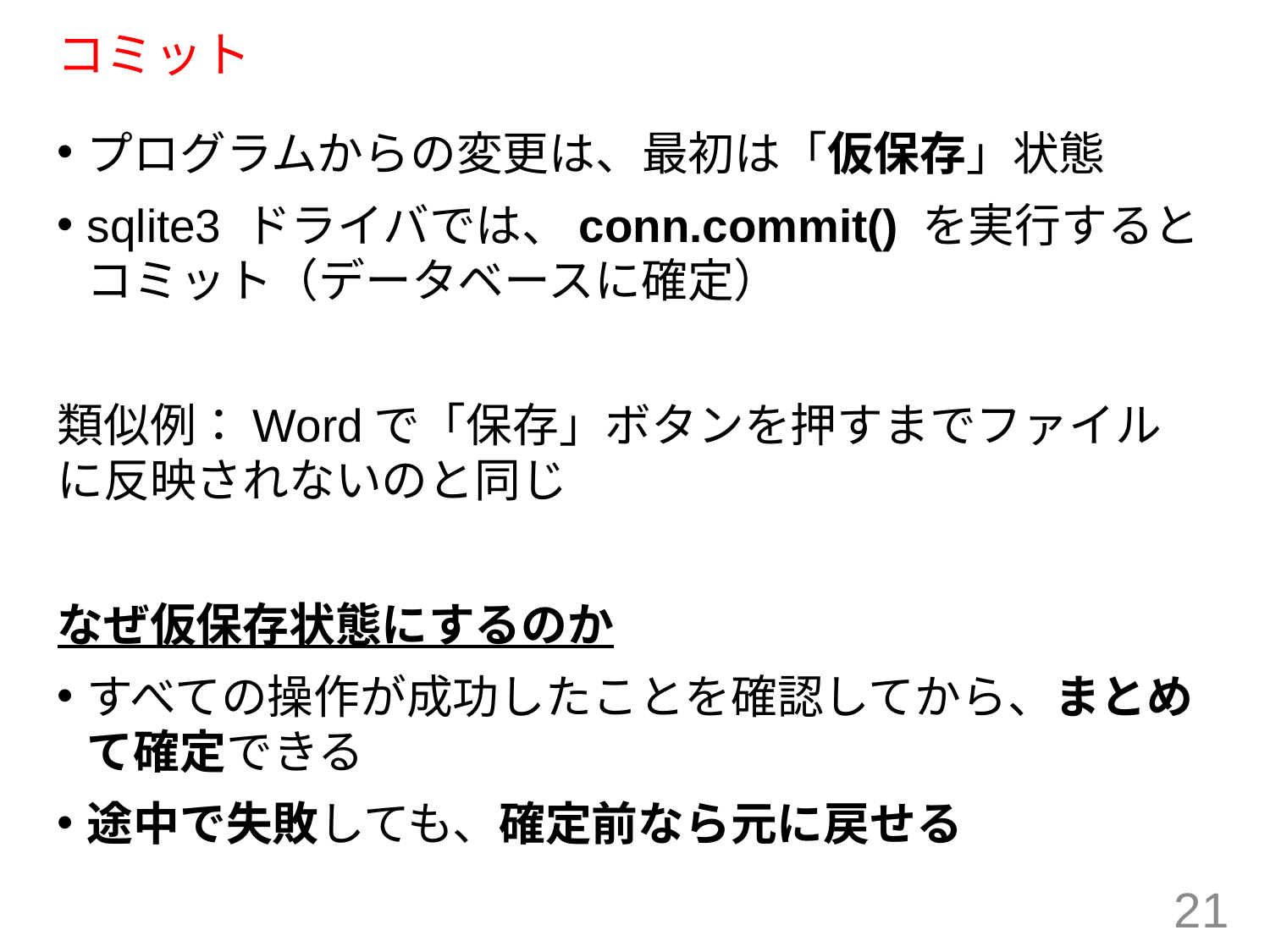

# コミット
プログラムからの変更は、最初は「仮保存」状態
sqlite3 ドライバでは、conn.commit() を実行するとコミット（データベースに確定）

類似例：Wordで「保存」ボタンを押すまでファイルに反映されないのと同じ

なぜ仮保存状態にするのか
すべての操作が成功したことを確認してから、まとめて確定できる
途中で失敗しても、確定前なら元に戻せる

21